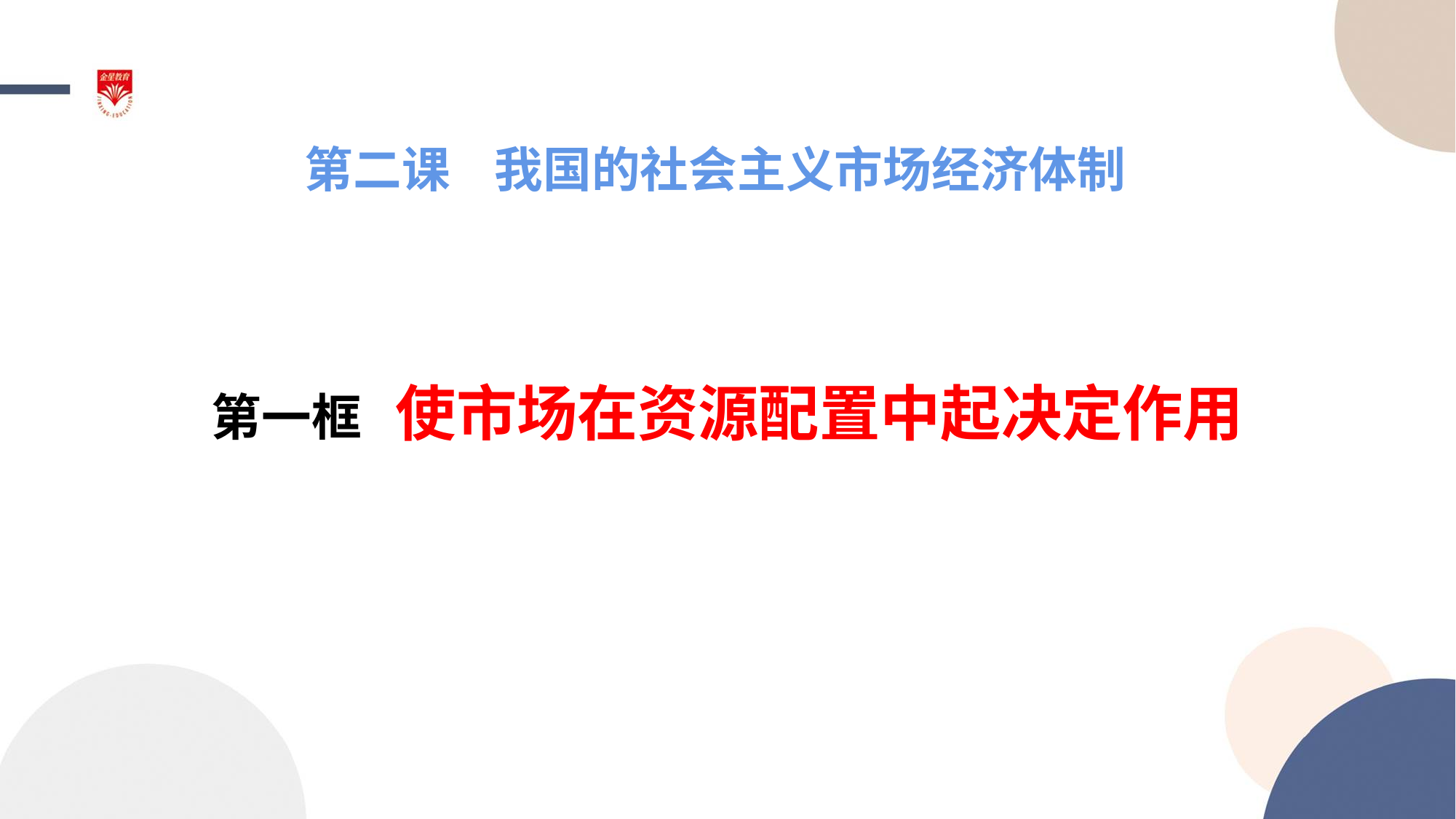

第二课    我国的社会主义市场经济体制
第一框   使市场在资源配置中起决定作用